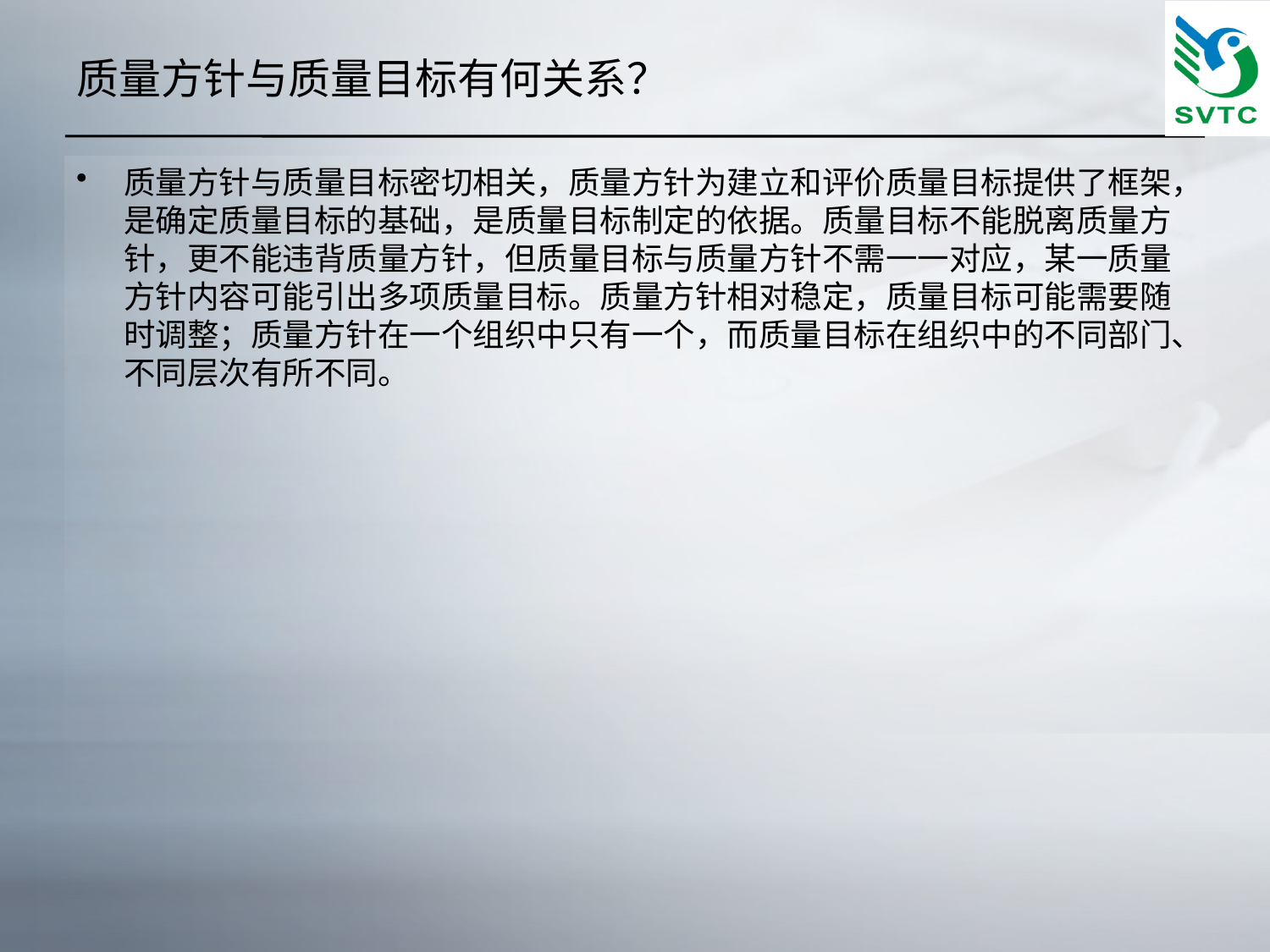

# 质量方针与质量目标有何关系？
质量方针与质量目标密切相关，质量方针为建立和评价质量目标提供了框架，是确定质量目标的基础，是质量目标制定的依据。质量目标不能脱离质量方针，更不能违背质量方针，但质量目标与质量方针不需一一对应，某一质量方针内容可能引出多项质量目标。质量方针相对稳定，质量目标可能需要随时调整；质量方针在一个组织中只有一个，而质量目标在组织中的不同部门、不同层次有所不同。